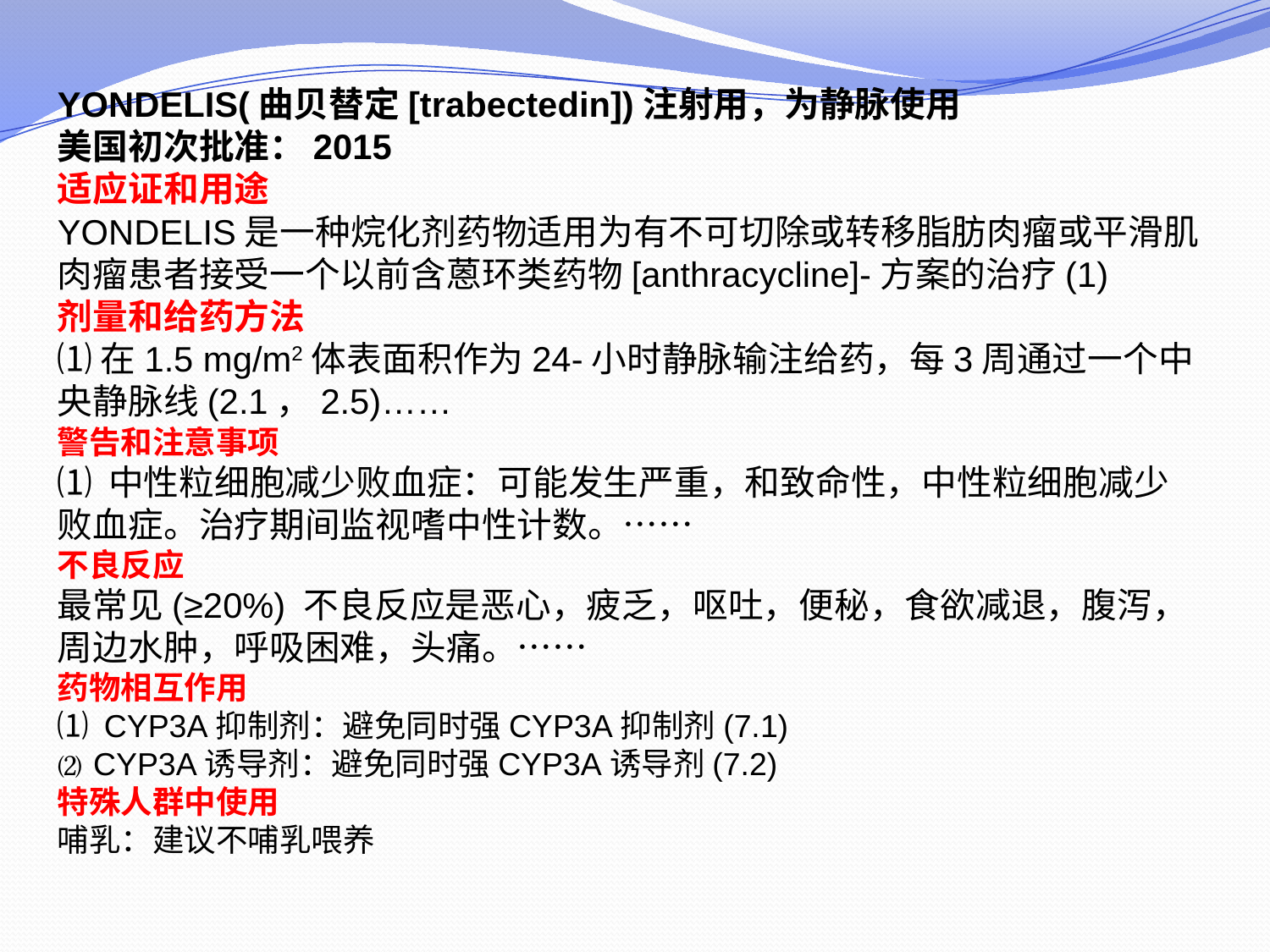

YONDELIS(曲贝替定[trabectedin])注射用，为静脉使用
美国初次批准：2015
适应证和用途
YONDELIS是一种烷化剂药物适用为有不可切除或转移脂肪肉瘤或平滑肌肉瘤患者接受一个以前含蒽环类药物[anthracycline]-方案的治疗(1)
剂量和给药方法
⑴ 在1.5 mg/m2体表面积作为24-小时静脉输注给药，每3周通过一个中央静脉线(2.1，2.5)……
警告和注意事项
⑴  中性粒细胞减少败血症：可能发生严重，和致命性，中性粒细胞减少败血症。治疗期间监视嗜中性计数。……
不良反应
最常见(≥20%) 不良反应是恶心，疲乏，呕吐，便秘，食欲减退，腹泻，周边水肿，呼吸困难，头痛。……
药物相互作用
⑴ CYP3A抑制剂：避免同时强CYP3A抑制剂(7.1)
⑵ CYP3A诱导剂：避免同时强CYP3A诱导剂(7.2)
特殊人群中使用
哺乳：建议不哺乳喂养